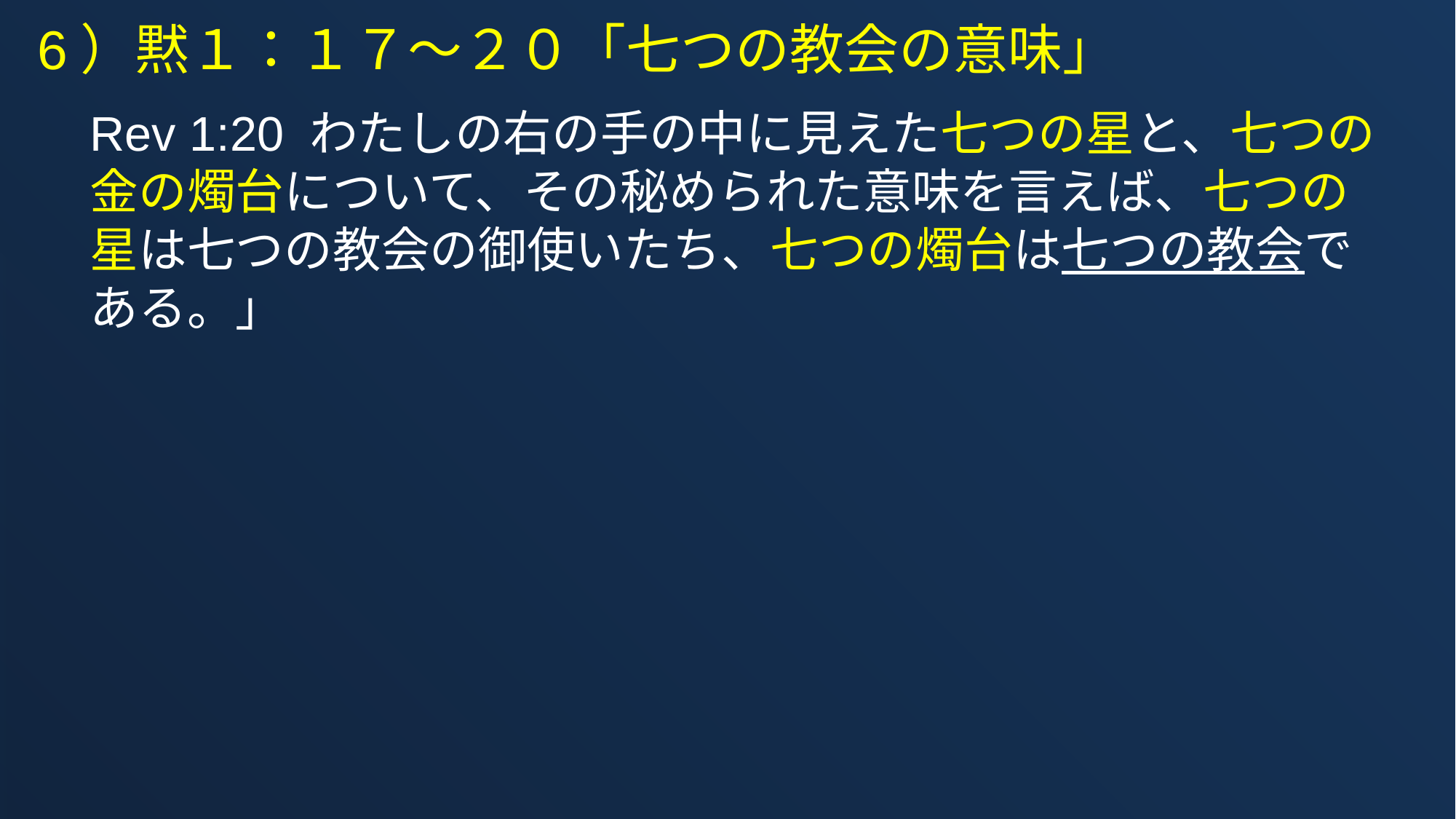

6）黙１：１７～２０「七つの教会の意味」
Rev 1:20 わたしの右の手の中に見えた七つの星と、七つの金の燭台について、その秘められた意味を言えば、七つの星は七つの教会の御使いたち、七つの燭台は七つの教会である。」